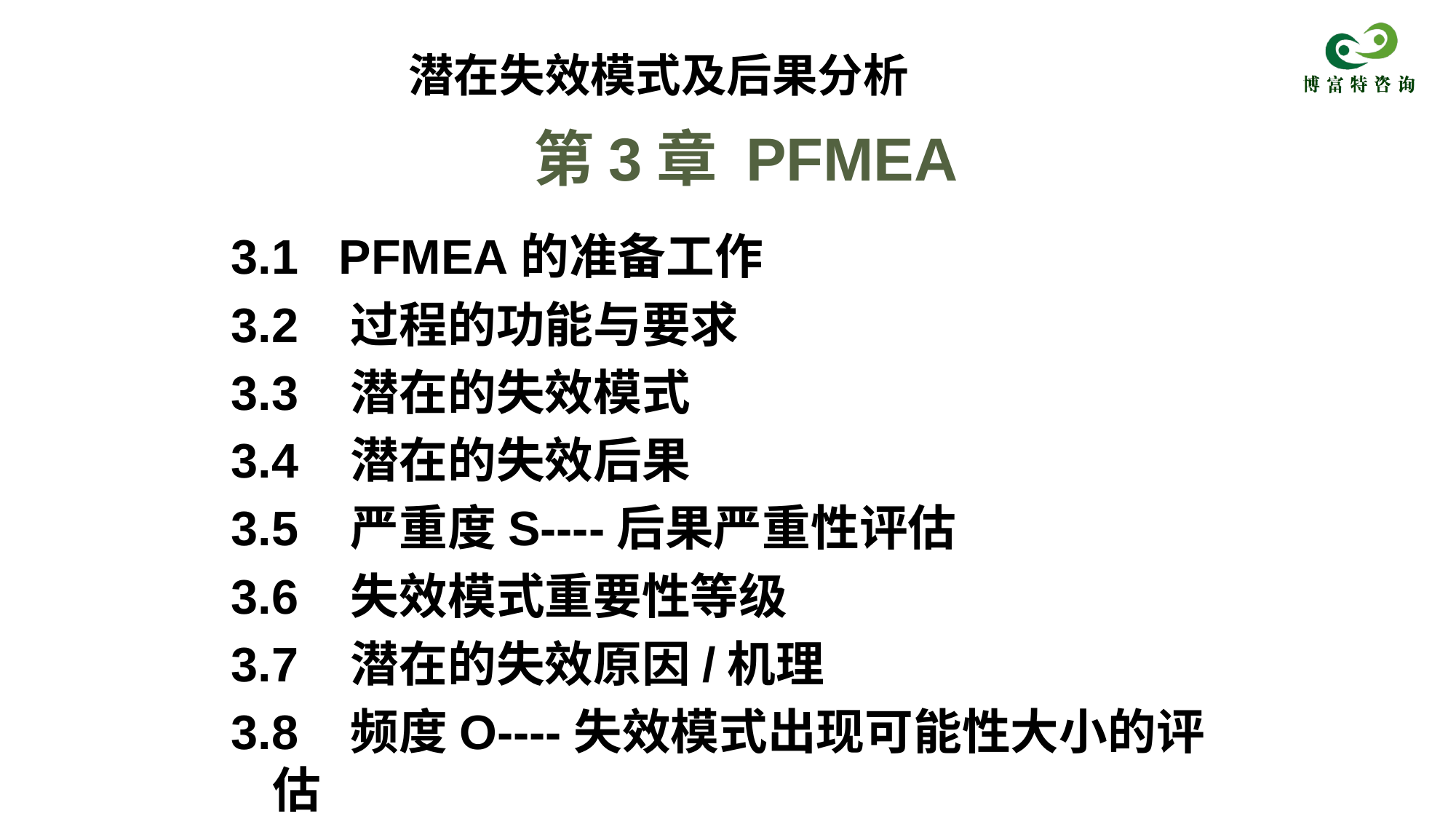

潜在失效模式及后果分析
# 第3章 PFMEA
3.1   PFMEA的准备工作
3.2   过程的功能与要求
3.3   潜在的失效模式
3.4   潜在的失效后果
3.5   严重度S----后果严重性评估
3.6   失效模式重要性等级
3.7   潜在的失效原因/机理
3.8   频度O----失效模式出现可能性大小的评估
23